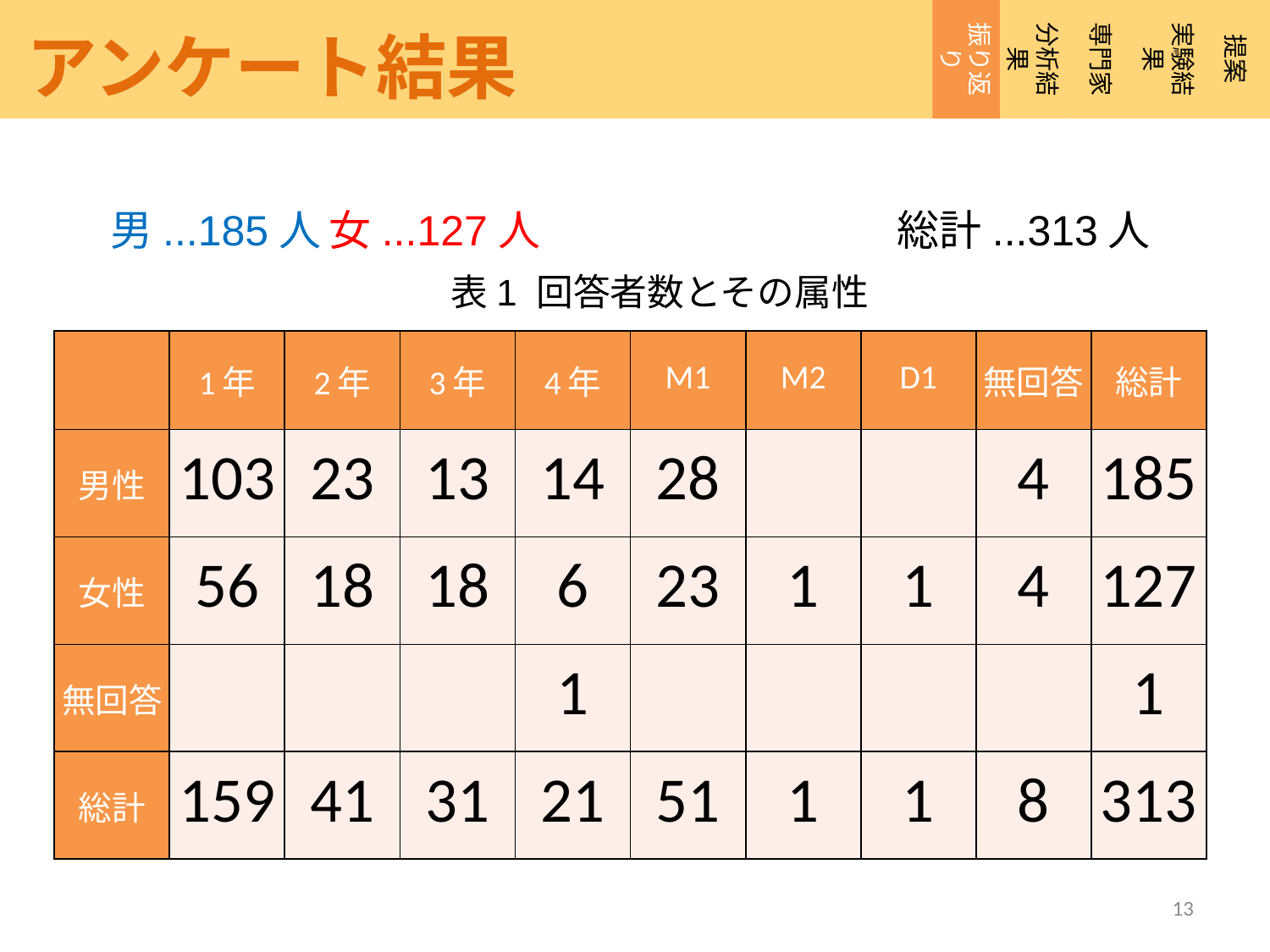

専門家
提案

振り返り
実験結果
分析結果
アンケート結果
男...185人
女...127人
総計...313人
表1 回答者数とその属性
|  | 1年 | 2年 | 3年 | 4年 | M1 | M2 | D1 | 無回答 | 総計 |
| --- | --- | --- | --- | --- | --- | --- | --- | --- | --- |
| 男性 | 103 | 23 | 13 | 14 | 28 |  |  | 4 | 185 |
| 女性 | 56 | 18 | 18 | 6 | 23 | 1 | 1 | 4 | 127 |
| 無回答 |  |  |  | 1 |  |  |  |  | 1 |
| 総計 | 159 | 41 | 31 | 21 | 51 | 1 | 1 | 8 | 313 |
13